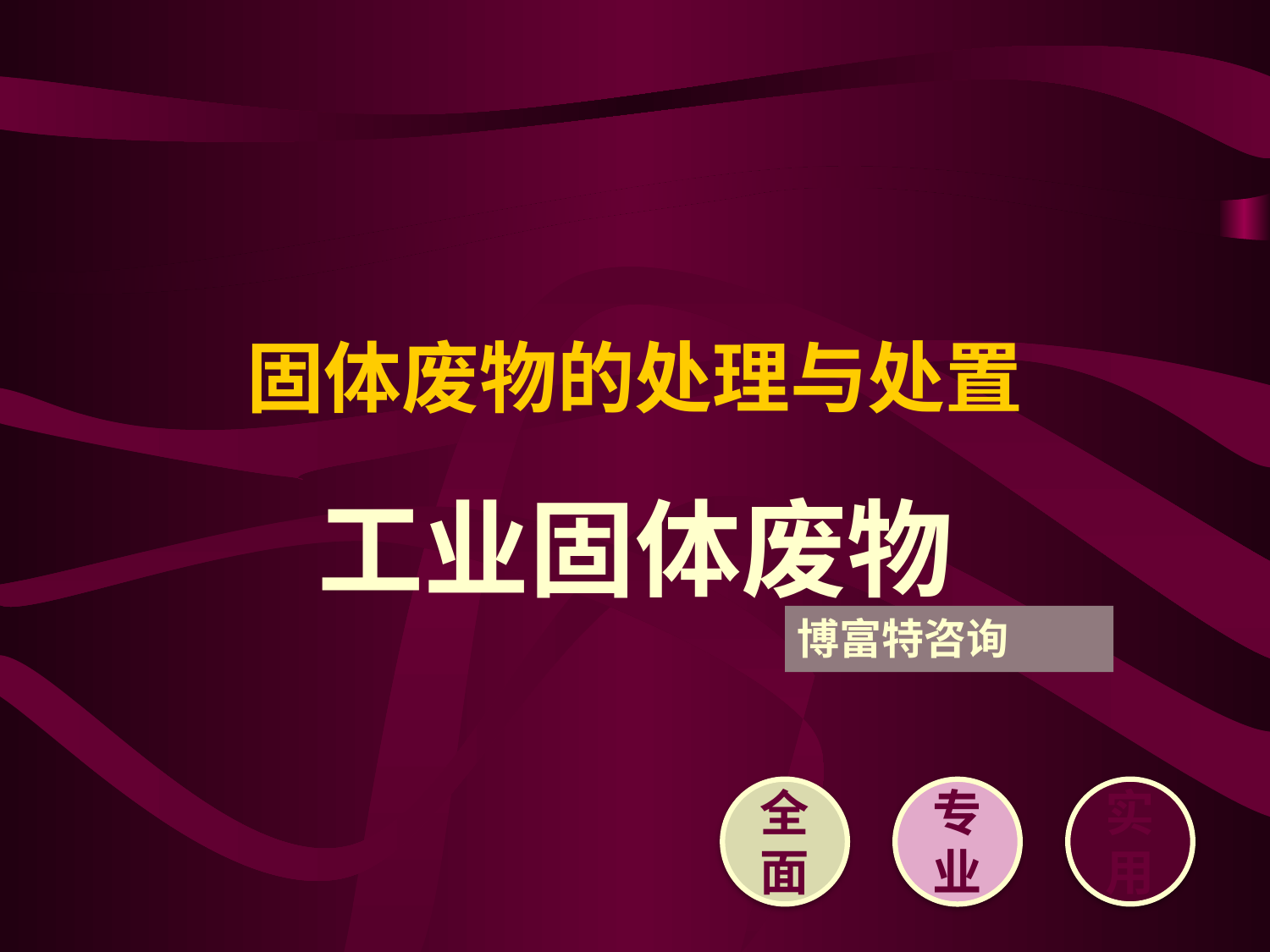

# 固体废物的处理与处置
工业固体废物
博富特咨询
全面
实用
专业